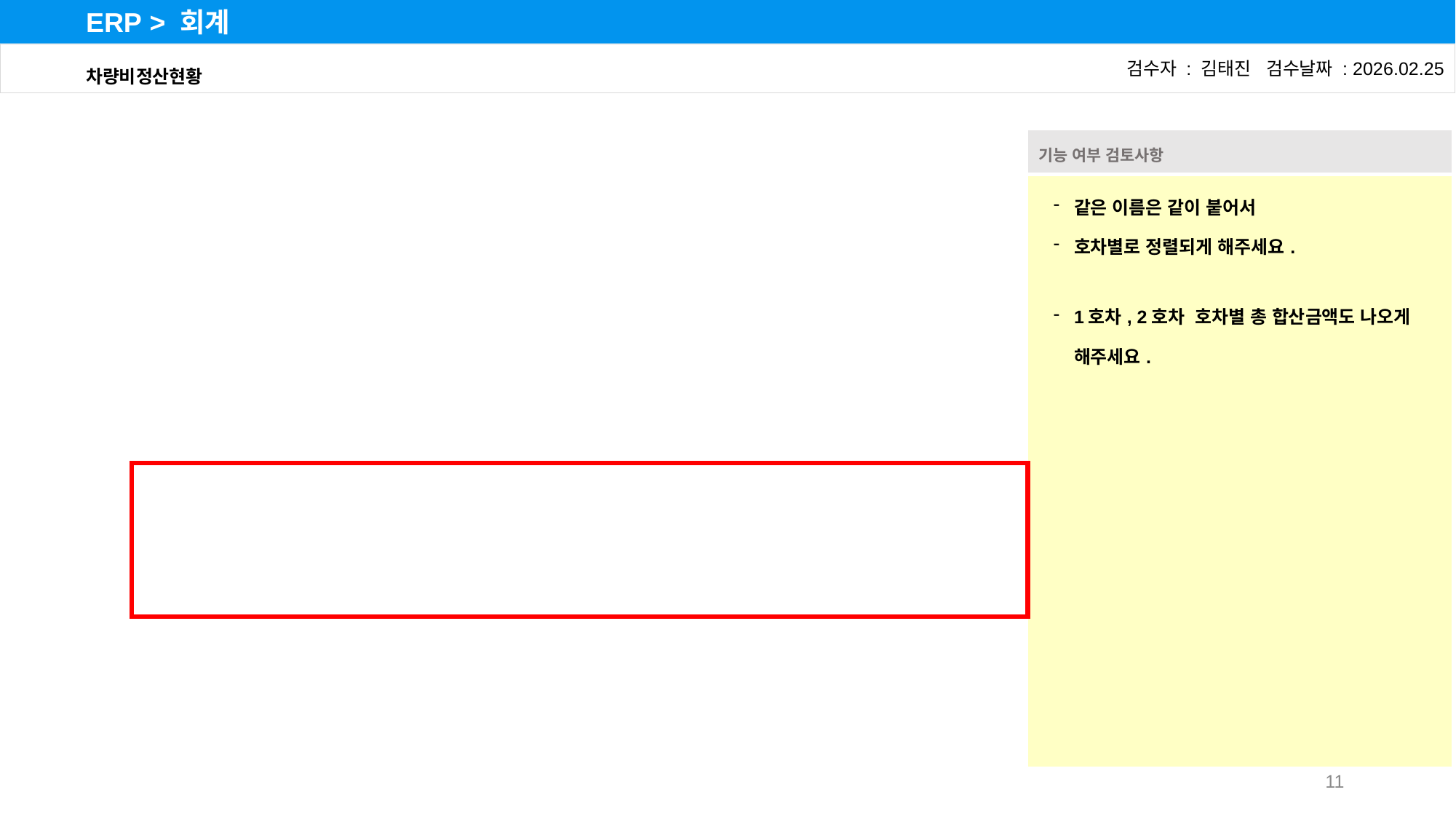

ERP > 회계
차량비정산현황
검수자 : 김태진   검수날짜 : 2026.02.25
| 기능 여부 검토사항 |
| --- |
| 같은 이름은 같이 붙어서 호차별로 정렬되게 해주세요. 1호차, 2호차 호차별 총 합산금액도 나오게 해주세요. |

11